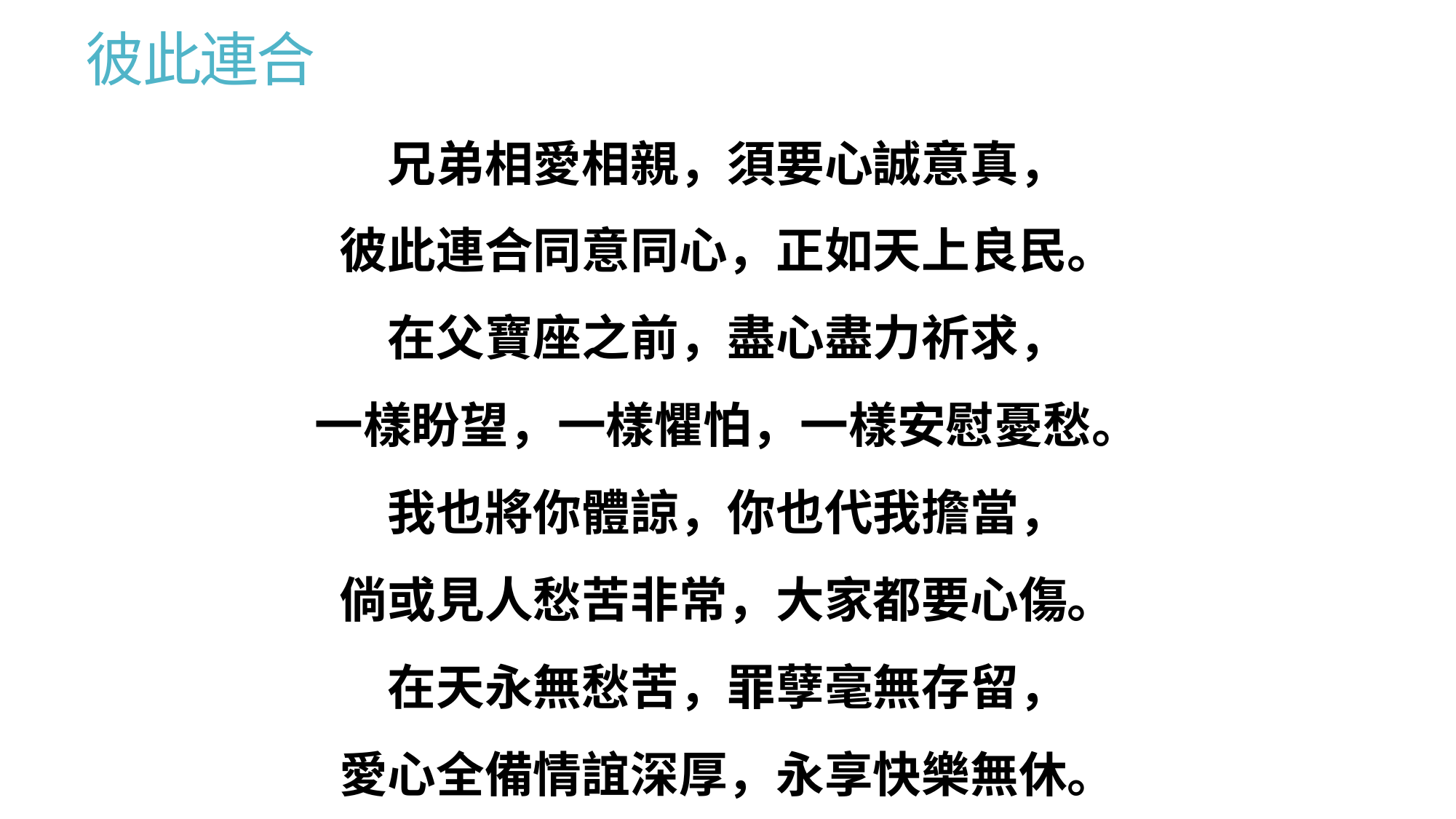

# 彼此連合
兄弟相愛相親，須要心誠意真，
彼此連合同意同心，正如天上良民。
在父寶座之前，盡心盡力祈求，
一樣盼望，一樣懼怕，一樣安慰憂愁。
我也將你體諒，你也代我擔當，
倘或見人愁苦非常，大家都要心傷。
在天永無愁苦，罪孽毫無存留，
愛心全備情誼深厚，永享快樂無休。